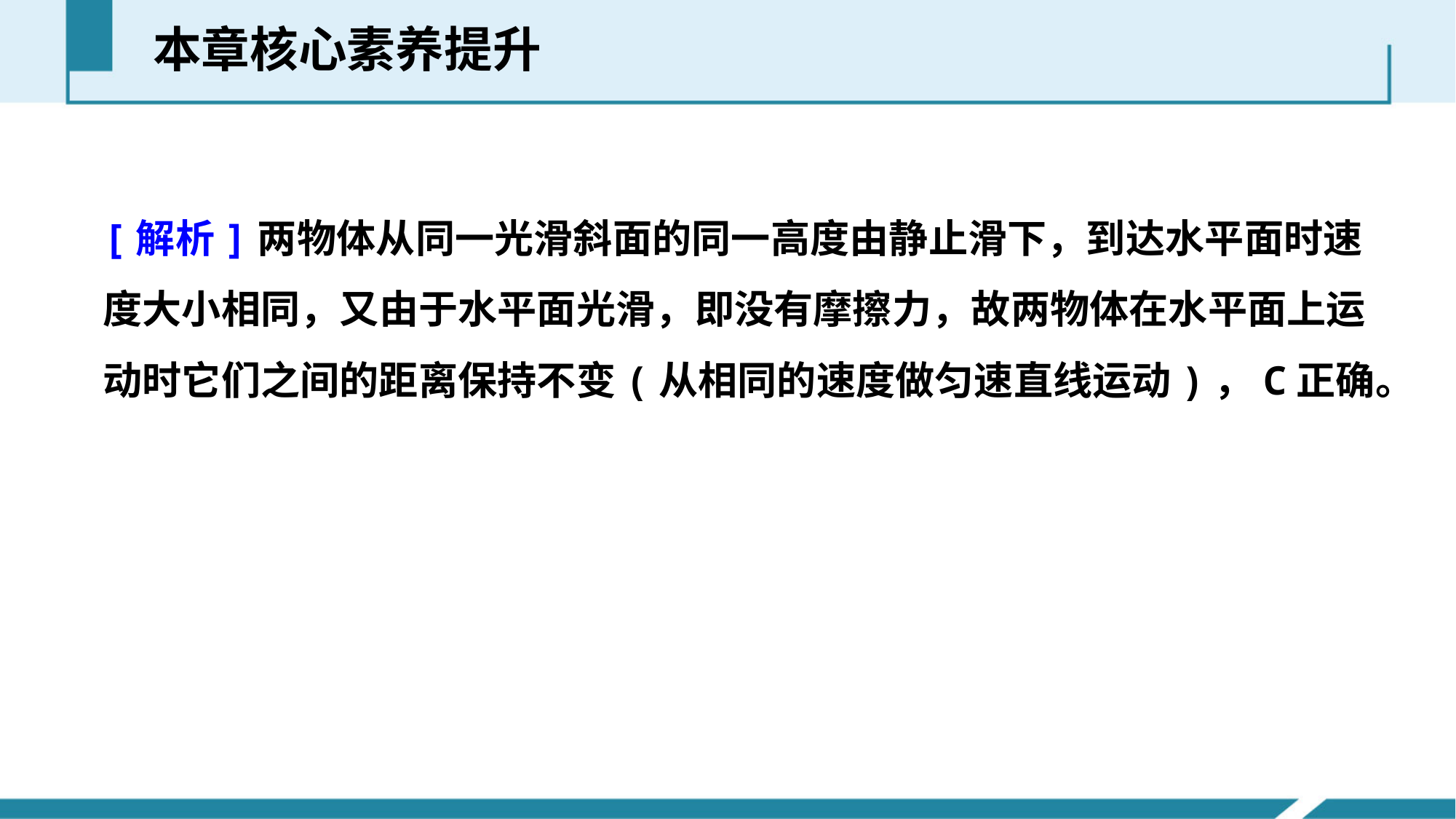

本章核心素养提升
[解析]两物体从同一光滑斜面的同一高度由静止滑下，到达水平面时速度大小相同，又由于水平面光滑，即没有摩擦力，故两物体在水平面上运动时它们之间的距离保持不变(从相同的速度做匀速直线运动)，C正确。